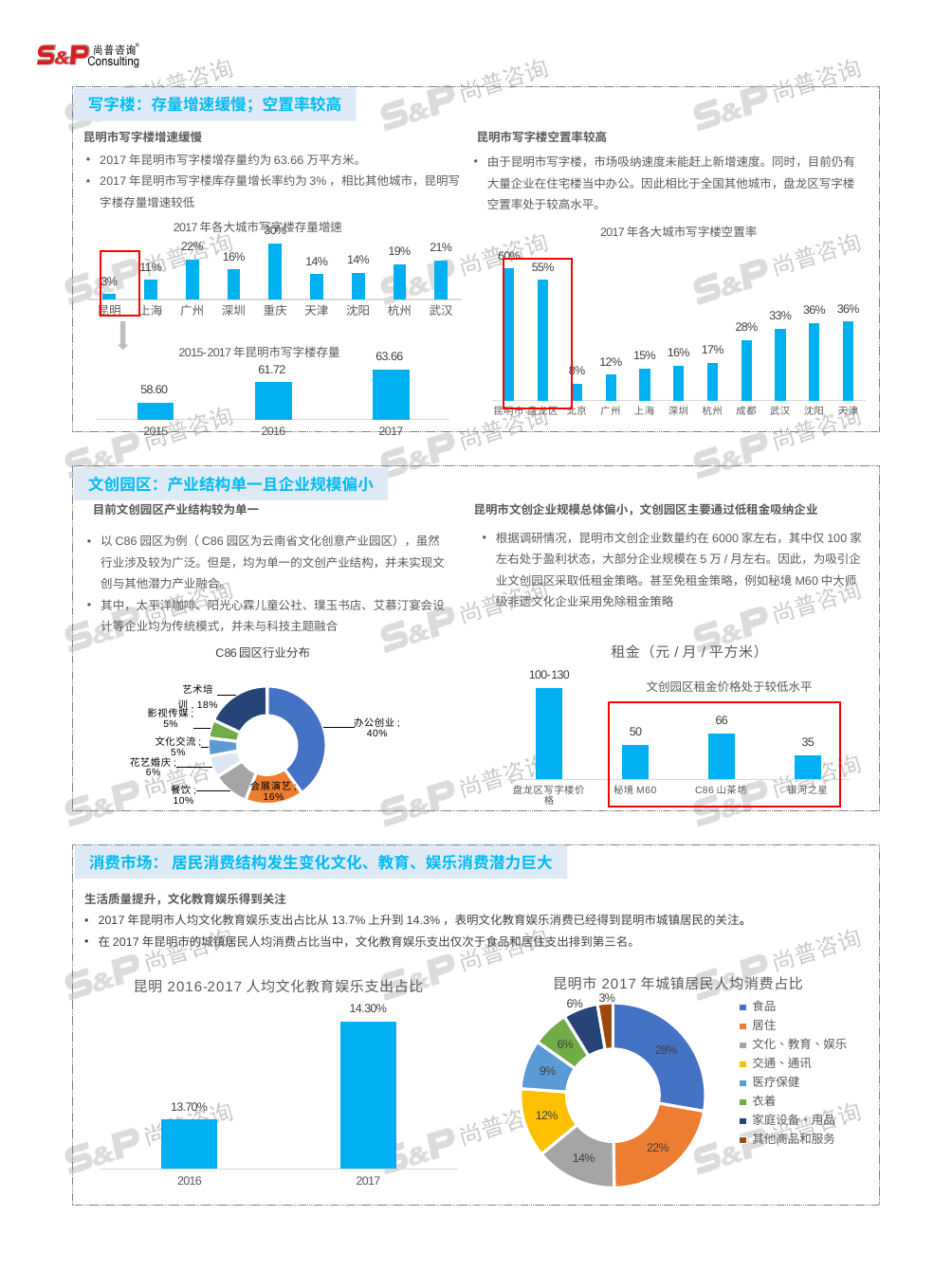

写字楼：存量增速缓慢；空置率较高
昆明市写字楼增速缓慢
昆明市写字楼空置率较高
2017年昆明市写字楼增存量约为63.66万平方米。
2017年昆明市写字楼库存量增长率约为3%，相比其他城市，昆明写字楼存量增速较低
由于昆明市写字楼，市场吸纳速度未能赶上新增速度。同时，目前仍有大量企业在住宅楼当中办公。因此相比于全国其他城市，盘龙区写字楼空置率处于较高水平。

### Chart: 2017年各大城市写字楼存量增速

| Category | 增速 |
|---|---|
| 昆明 | 0.0314 |
| 上海 | 0.107 |
| 广州 | 0.215 |
| 深圳 | 0.162 |
| 重庆 | 0.3 |
| 天津 | 0.136 |
| 沈阳 | 0.143 |
| 杭州 | 0.19 |
| 武汉 | 0.21 |

### Chart: 2017年各大城市写字楼空置率

| Category | 空置率 |
|---|---|
| 昆明市 | 0.6034 |
| 盘龙区 | 0.5511 |
| 北京 | 0.077 |
| 广州 | 0.119 |
| 上海 | 0.146 |
| 深圳 | 0.16 |
| 杭州 | 0.173 |
| 成都 | 0.276 |
| 武汉 | 0.328 |
| 沈阳 | 0.355 |
| 天津 | 0.3619 |

### Chart: 2015-2017年昆明市写字楼存量

| Category | 增速 |
|---|---|
| 2015 | 58.6 |
| 2016 | 61.72 |
| 2017 | 63.66 |
文创园区：产业结构单一且企业规模偏小
目前文创园区产业结构较为单一
昆明市文创企业规模总体偏小，文创园区主要通过低租金吸纳企业
以C86园区为例（C86园区为云南省文化创意产业园区），虽然行业涉及较为广泛。但是，均为单一的文创产业结构，并未实现文创与其他潜力产业融合。
其中，太平洋咖啡、阳光心霖儿童公社、璞玉书店、艾慕汀宴会设计等企业均为传统模式，并未与科技主题融合
根据调研情况，昆明市文创企业数量约在6000家左右，其中仅100家左右处于盈利状态，大部分企业规模在5万/月左右。因此，为吸引企业文创园区采取低租金策略。甚至免租金策略，例如秘境M60中大师级非遗文化企业采用免除租金策略

### Chart: 租金（元/月/平方米）

| Category | 列1 |
|---|---|
| 盘龙区写字楼价格 | 131.4 |
| 秘境M60 | 50.0 |
| C86山茶坊 | 66.0 |
| 银河之星 | 35.0 |

### Chart: C86园区行业分布

| Category |  |
|---|---|
| 办公创业 | 0.4 |
| 会展演艺 | 0.16 |
| 餐饮 | 0.1 |
| 花艺婚庆 | 0.06 |
| 文化交流 | 0.05 |
| 影视传媒 | 0.05 |
| 教育培训 | 0.18 |
文创园区租金价格处于较低水平

消费市场： 居民消费结构发生变化文化、教育、娱乐消费潜力巨大
生活质量提升，文化教育娱乐得到关注
2017年昆明市人均文化教育娱乐支出占比从13.7%上升到14.3%，表明文化教育娱乐消费已经得到昆明市城镇居民的关注。
在2017年昆明市的城镇居民人均消费占比当中，文化教育娱乐支出仅次于食品和居住支出排到第三名。

### Chart: 昆明市2017年城镇居民人均消费占比

| Category | 2017年 |
|---|---|
| 食品 | 7243.325192 |
| 居住 | 5745.605934 |
| 文化、教育、娱乐 | 3718.2054749999993 |
| 交通、通讯 | 3162.431604 |
| 医疗保健 | 2262.234489 |
| 衣着 | 1669.93088 |
| 家庭设备、用品 | 1591.65287 |
| 其他商品和服务 | 699.283556 |

### Chart: 昆明2016-2017人均文化教育娱乐支出占比

| Category | 系列 1 |
|---|---|
| 2016 | 0.137 |
| 2017 | 0.143 |